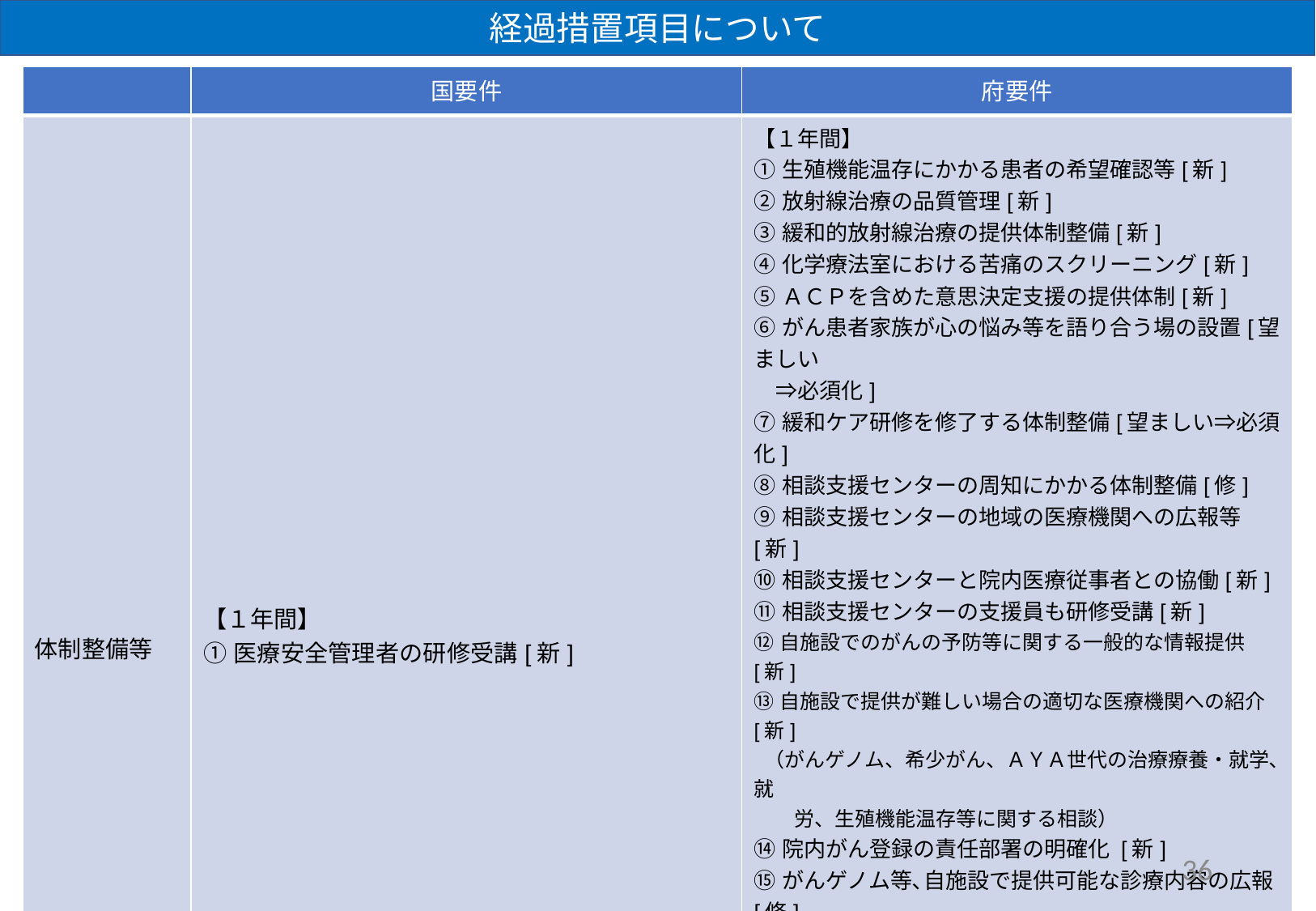

経過措置項目について
|  | 国要件 | 府要件 |
| --- | --- | --- |
| 体制整備等 | 【１年間】 ①医療安全管理者の研修受講[新] | 【１年間】 ①生殖機能温存にかかる患者の希望確認等[新] ②放射線治療の品質管理[新] ③緩和的放射線治療の提供体制整備[新] ④化学療法室における苦痛のスクリーニング[新] ⑤ＡＣＰを含めた意思決定支援の提供体制[新] ⑥がん患者家族が心の悩み等を語り合う場の設置[望ましい　 　⇒必須化] ⑦緩和ケア研修を修了する体制整備[望ましい⇒必須化] ⑧相談支援センターの周知にかかる体制整備[修] ⑨相談支援センターの地域の医療機関への広報等[新] ⑩相談支援センターと院内医療従事者との協働[新] ⑪相談支援センターの支援員も研修受講[新] ⑫自施設でのがんの予防等に関する一般的な情報提供[新] ⑬自施設で提供が難しい場合の適切な医療機関への紹介[新] （がんゲノム、希少がん、ＡＹＡ世代の治療療養・就学､就 　　労、生殖機能温存等に関する相談）　 ⑭院内がん登録の責任部署の明確化 [新] ⑮がんゲノム等､自施設で提供可能な診療内容の広報[修] ⑯医療安全管理者の研修受講[新] ⑰医療安全管理体制等の第三者評価等の活用（望まし　 　 い) 　[新] ⑱未承認新規医薬品等使用の場合の体制整備[新] （妥当性等検討組織、患者･家族への説明･同意、事後評価） ⑲患者窓口の設置、苦情・相談対応の体制整備[新] |
36